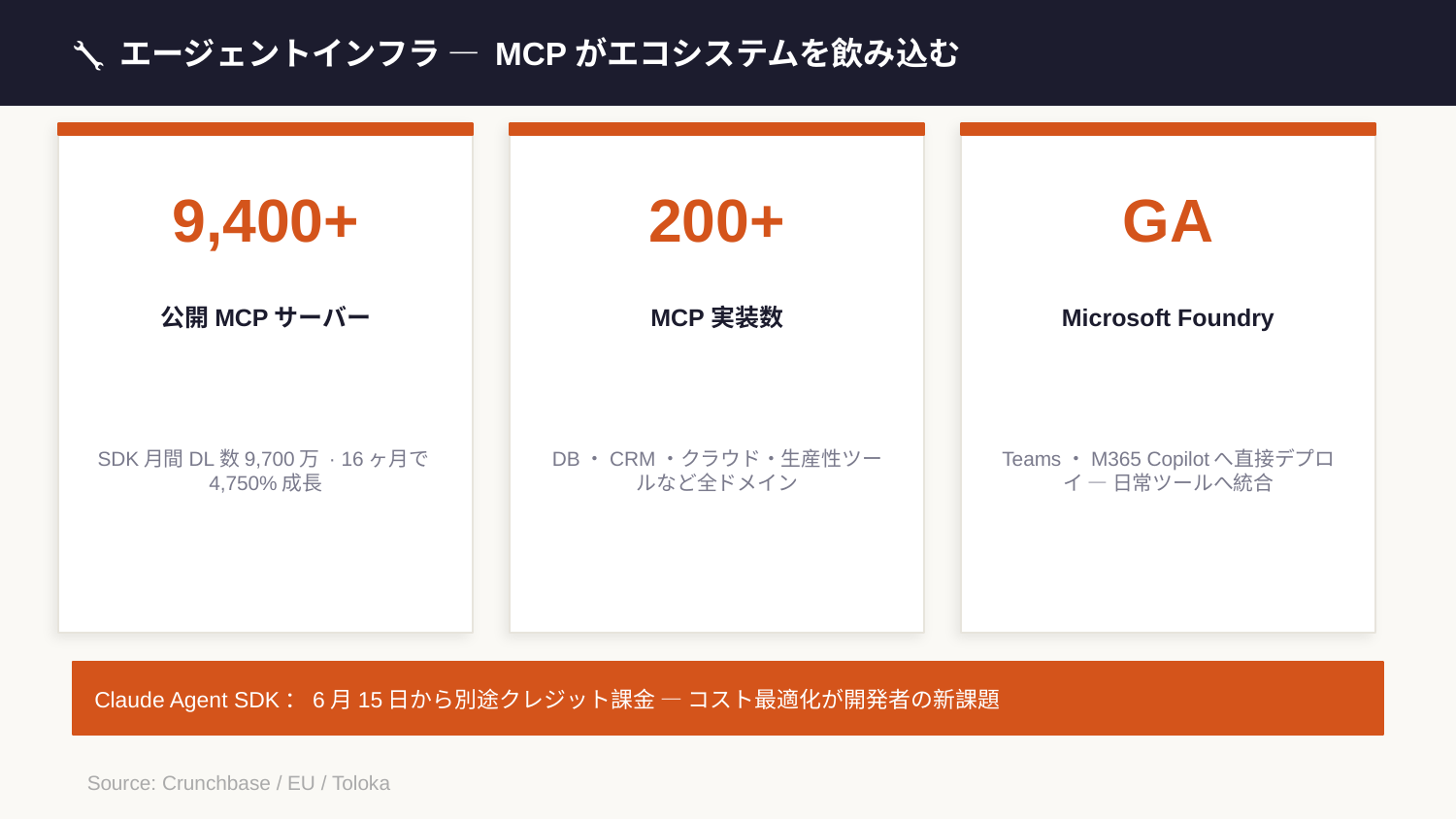

🔧 エージェントインフラ — MCPがエコシステムを飲み込む

9,400+
200+
GA
公開MCPサーバー
MCP実装数
Microsoft Foundry
SDK月間DL数9,700万 · 16ヶ月で4,750%成長
DB・CRM・クラウド・生産性ツールなど全ドメイン
Teams・M365 Copilotへ直接デプロイ — 日常ツールへ統合

Claude Agent SDK：6月15日から別途クレジット課金 — コスト最適化が開発者の新課題
Source: Crunchbase / EU / Toloka